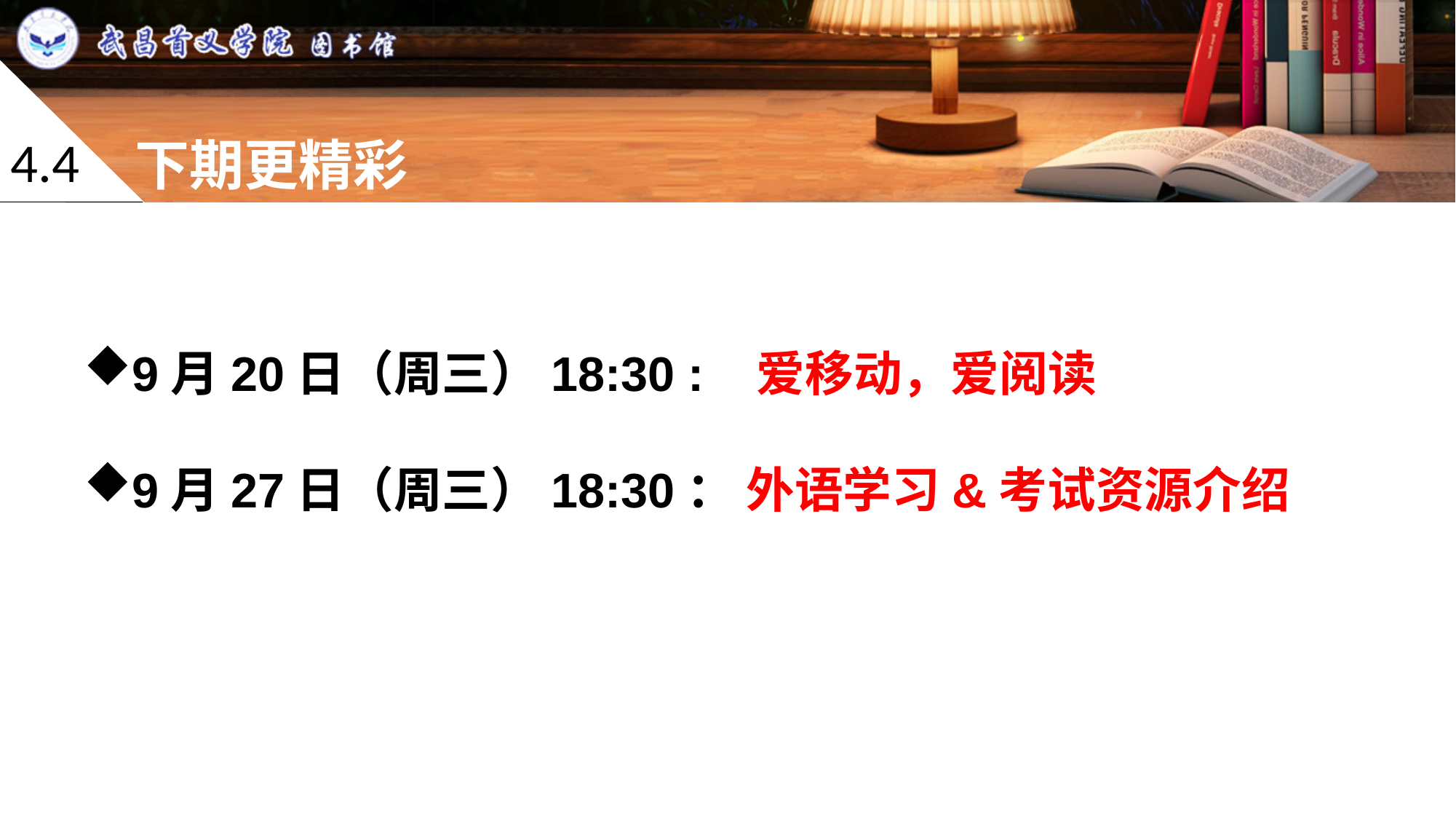

4.4
下期更精彩
9月20日（周三）18:30 :   爱移动，爱阅读
9月27日（周三）18:30： 外语学习&考试资源介绍